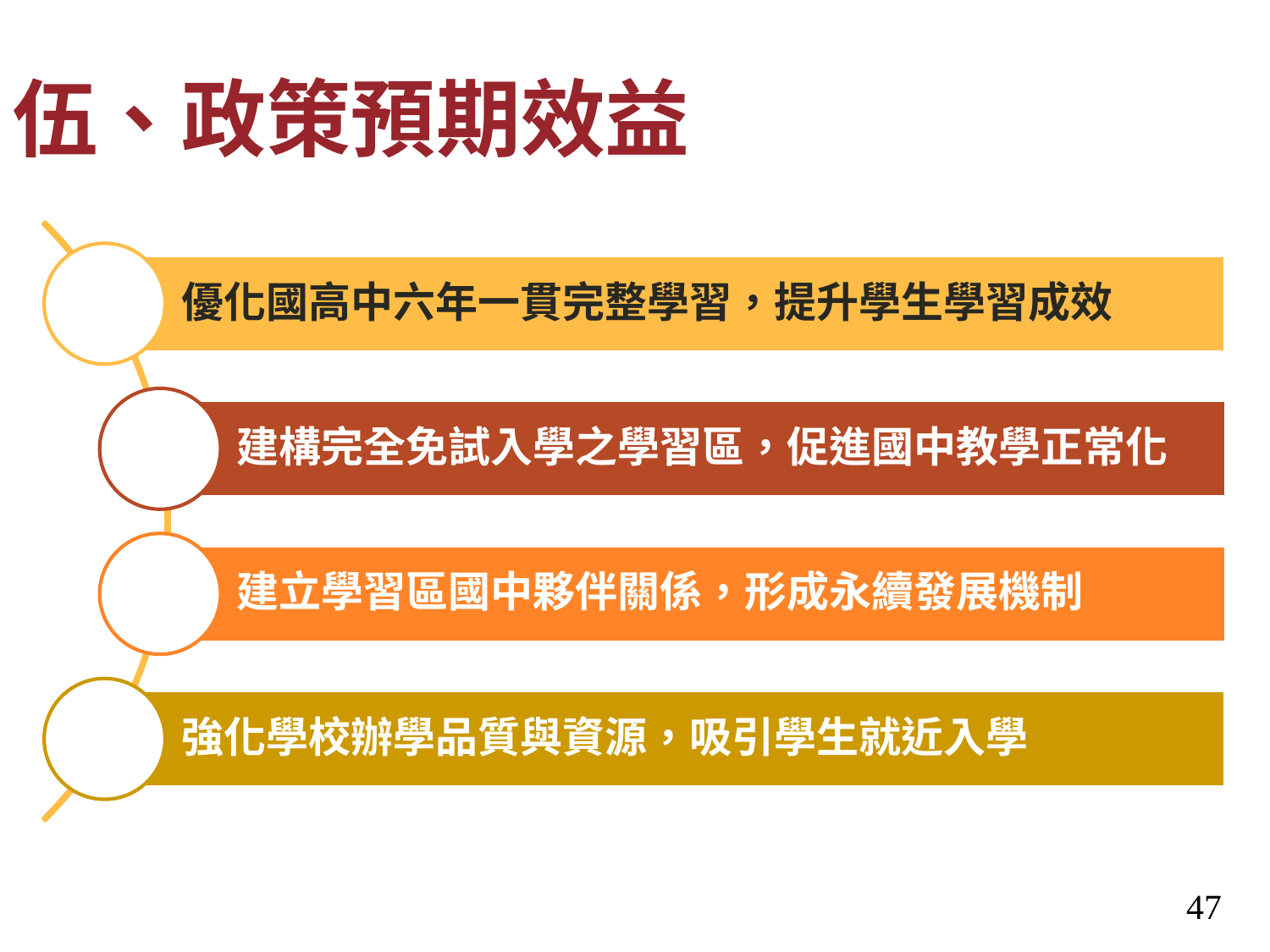

# 伍、政策預期效益

優化國高中六年一貫完整學習，提升學生學習成效
建構完全免試入學之學習區，促進國中教學正常化
建立學習區國中夥伴關係，形成永續發展機制
強化學校辦學品質與資源，吸引學生就近入學
47